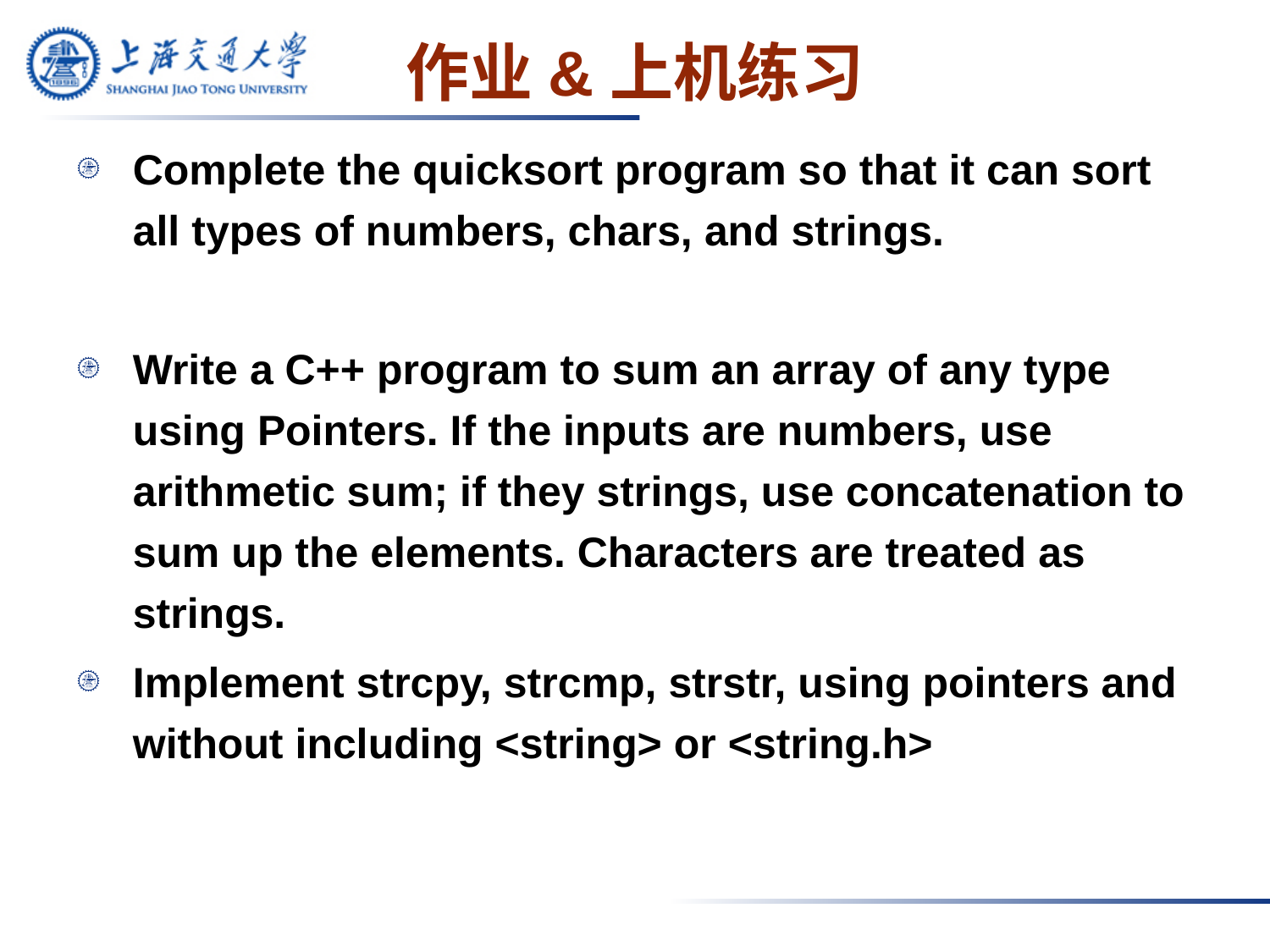

# 作业&上机练习
Complete the quicksort program so that it can sort all types of numbers, chars, and strings.

Write a C++ program to sum an array of any type using Pointers. If the inputs are numbers, use arithmetic sum; if they strings, use concatenation to sum up the elements. Characters are treated as strings.
Implement strcpy, strcmp, strstr, using pointers and without including <string> or <string.h>